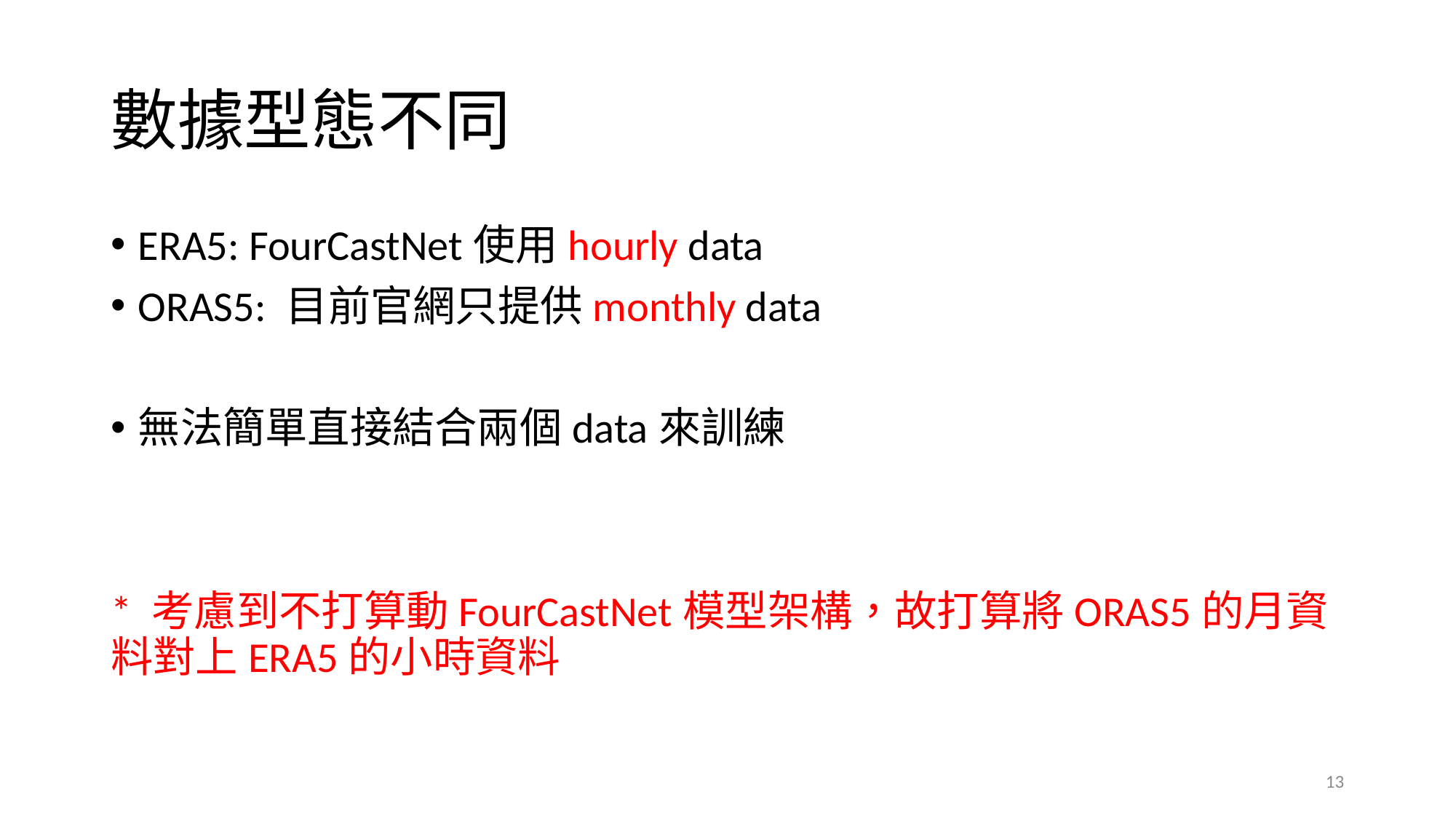

# 數據型態不同
ERA5: FourCastNet使用hourly data
ORAS5: 目前官網只提供monthly data

無法簡單直接結合兩個data來訓練

* 考慮到不打算動FourCastNet模型架構，故打算將ORAS5的月資料對上ERA5的小時資料

13